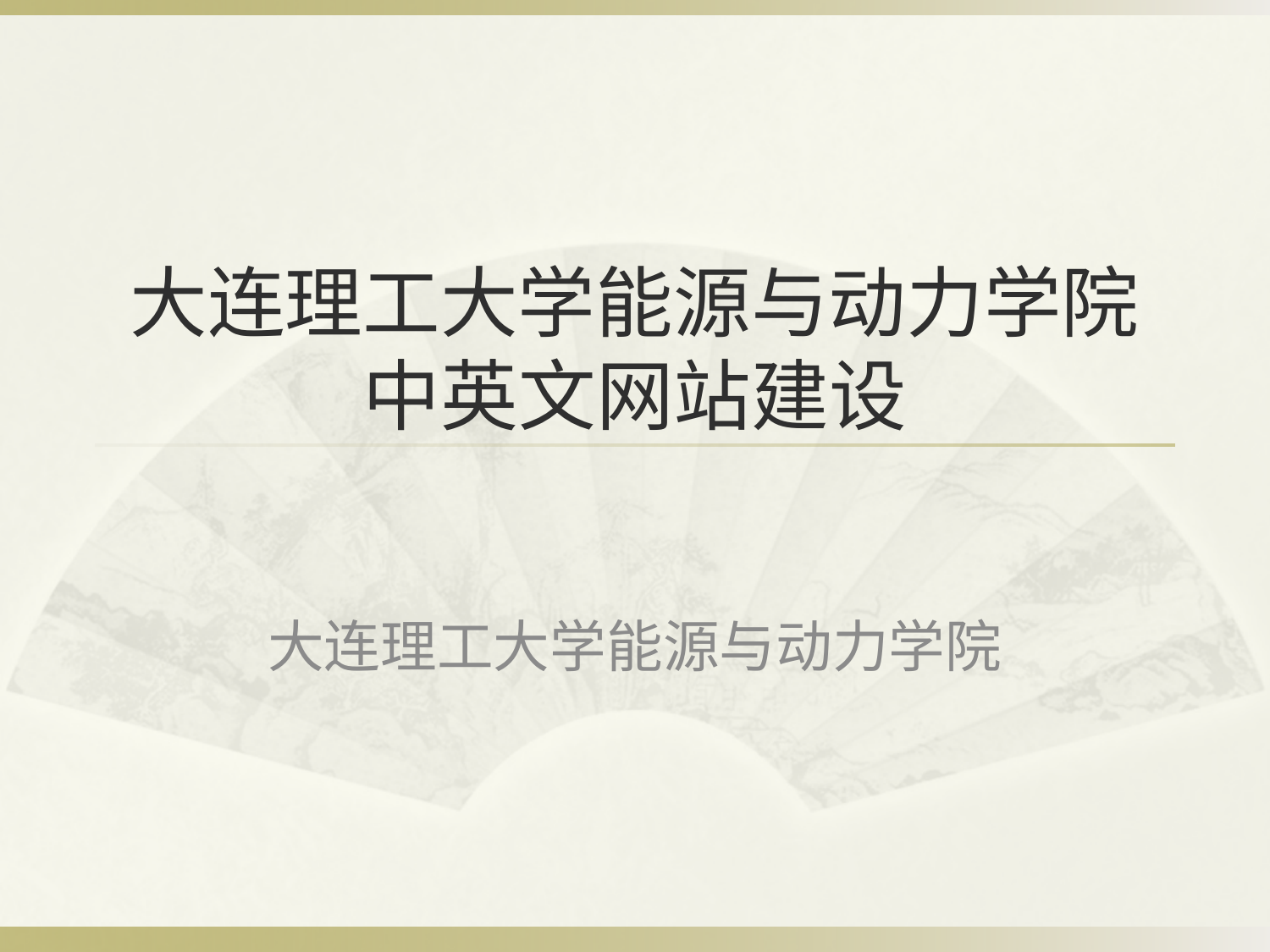

# 大连理工大学能源与动力学院中英文网站建设

大连理工大学能源与动力学院